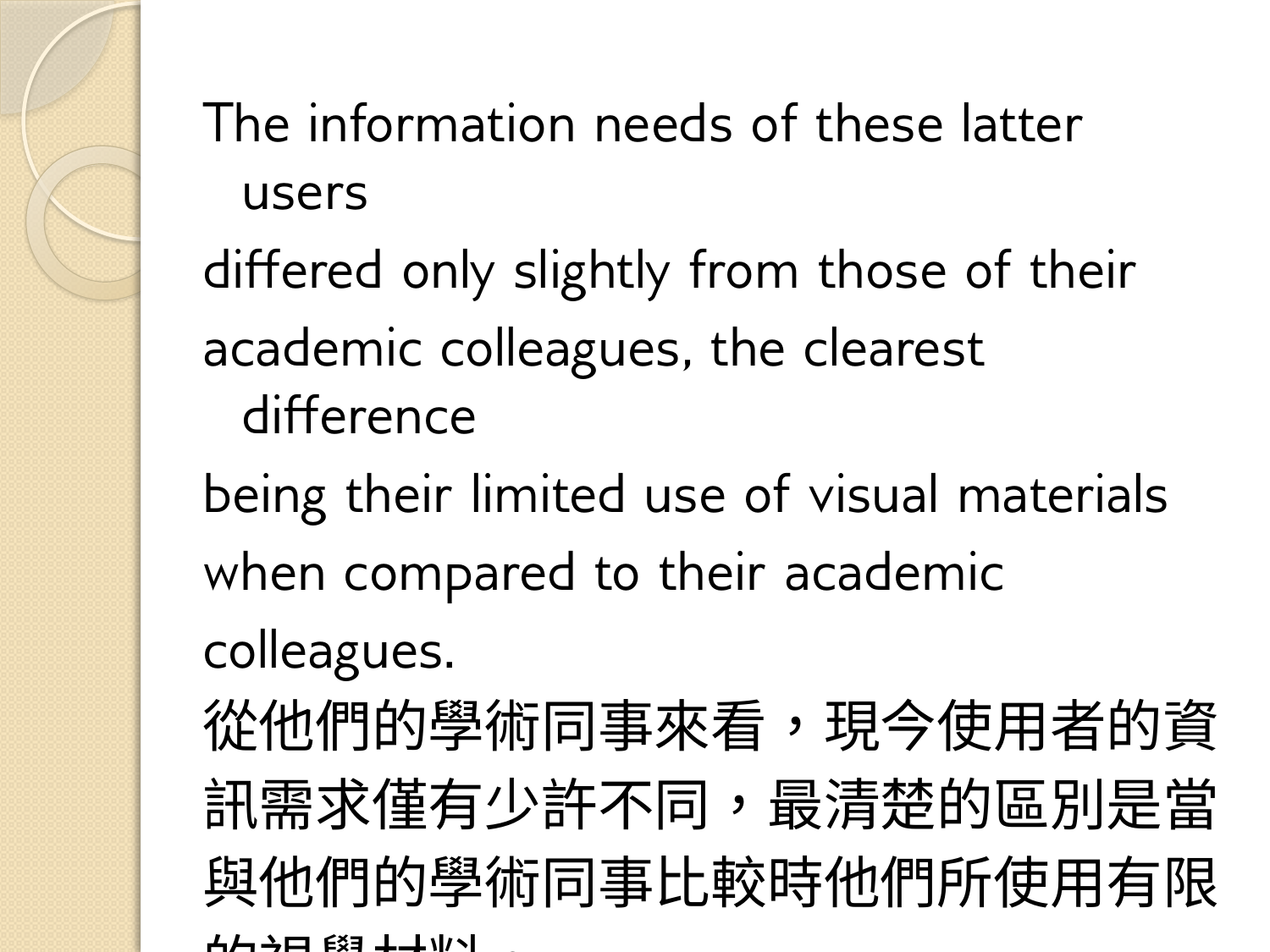

The information needs of these latter users
differed only slightly from those of their
academic colleagues, the clearest difference
being their limited use of visual materials
when compared to their academic
colleagues.
從他們的學術同事來看，現今使用者的資
訊需求僅有少許不同，最清楚的區別是當
與他們的學術同事比較時他們所使用有限
的視覺材料。